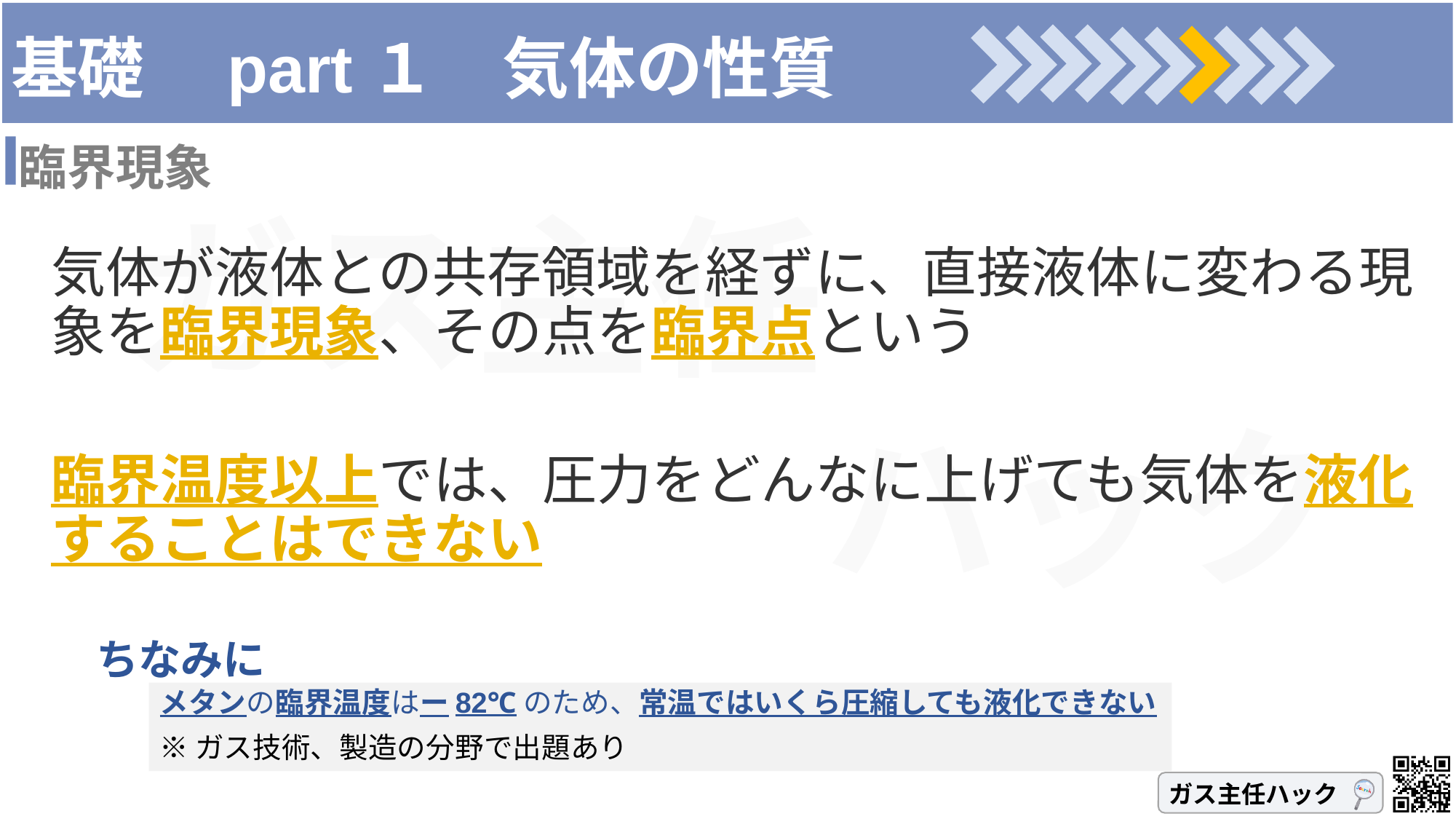

# 基礎　part１　気体の性質

臨界現象

気体が液体との共存領域を経ずに、直接液体に変わる現象を臨界現象、その点を臨界点という

臨界温度以上では、圧力をどんなに上げても気体を液化することはできない
ちなみに
メタンの臨界温度はー82℃のため、常温ではいくら圧縮しても液化できない
※ガス技術、製造の分野で出題あり